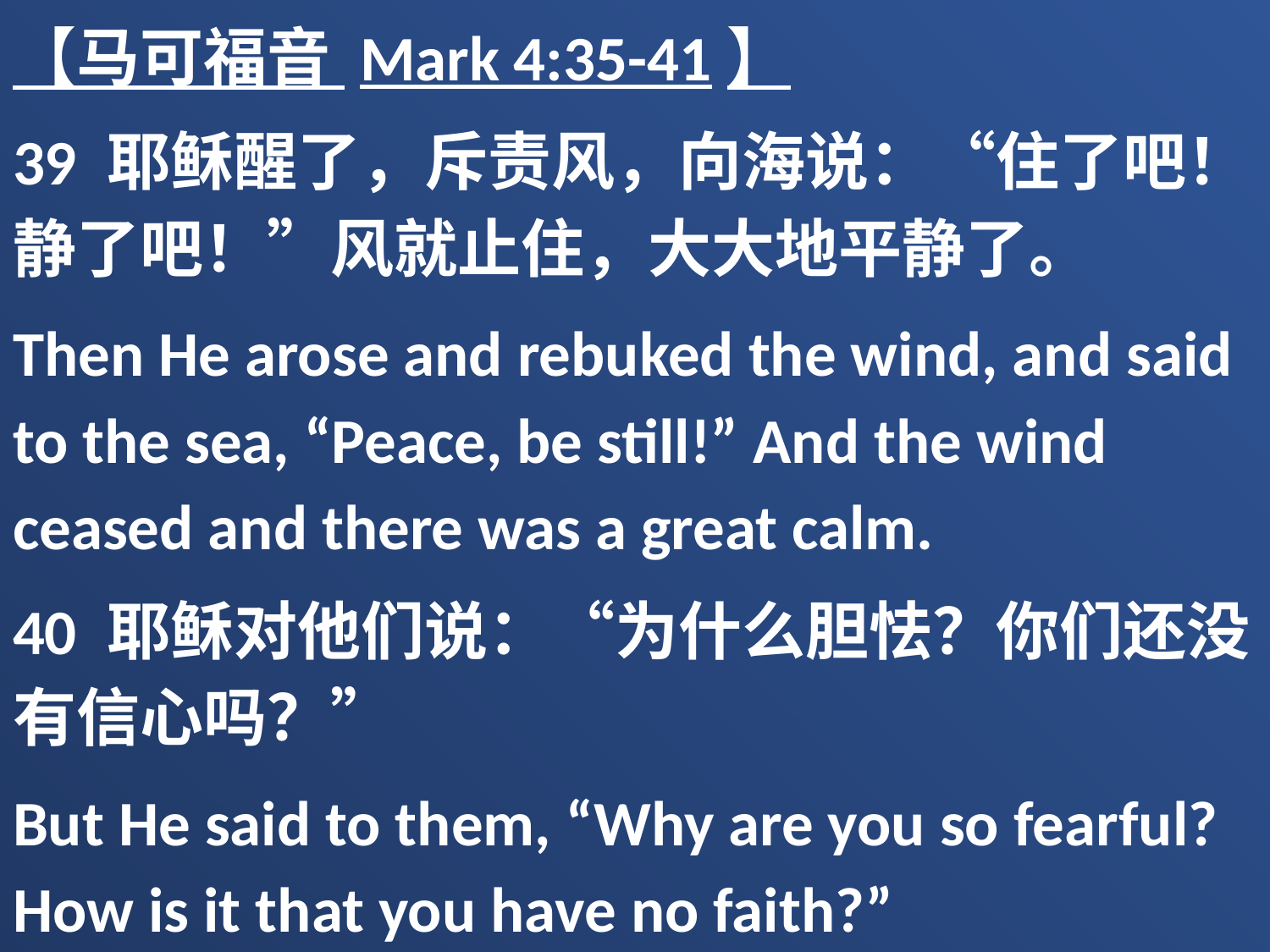

【马可福音 Mark 4:35-41】
39 耶稣醒了，斥责风，向海说：“住了吧！静了吧！”风就止住，大大地平静了。
Then He arose and rebuked the wind, and said to the sea, “Peace, be still!” And the wind ceased and there was a great calm.
40 耶稣对他们说：“为什么胆怯？你们还没有信心吗？”
But He said to them, “Why are you so fearful? How is it that you have no faith?”